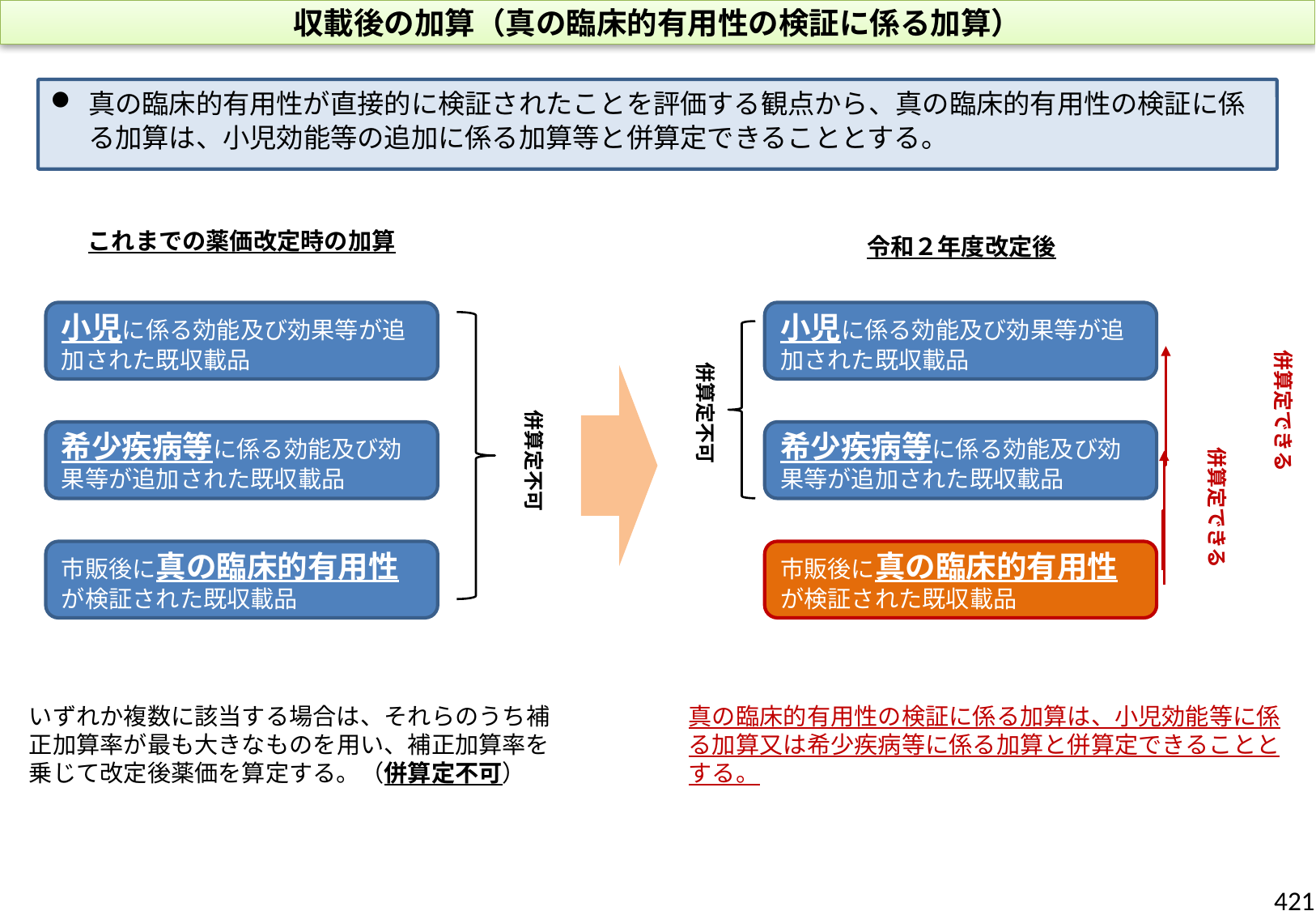

収載後の加算（真の臨床的有用性の検証に係る加算）
真の臨床的有用性が直接的に検証されたことを評価する観点から、真の臨床的有用性の検証に係る加算は、小児効能等の追加に係る加算等と併算定できることとする。
これまでの薬価改定時の加算
令和２年度改定後
小児に係る効能及び効果等が追加された既収載品
小児に係る効能及び効果等が追加された既収載品

併算定できる
併算定不可

併算定不可
希少疾病等に係る効能及び効果等が追加された既収載品
希少疾病等に係る効能及び効果等が追加された既収載品
併算定できる
市販後に真の臨床的有用性が検証された既収載品
市販後に真の臨床的有用性が検証された既収載品
いずれか複数に該当する場合は、それらのうち補正加算率が最も大きなものを用い、補正加算率を乗じて改定後薬価を算定する。（併算定不可）
真の臨床的有用性の検証に係る加算は、小児効能等に係る加算又は希少疾病等に係る加算と併算定できることとする。
421